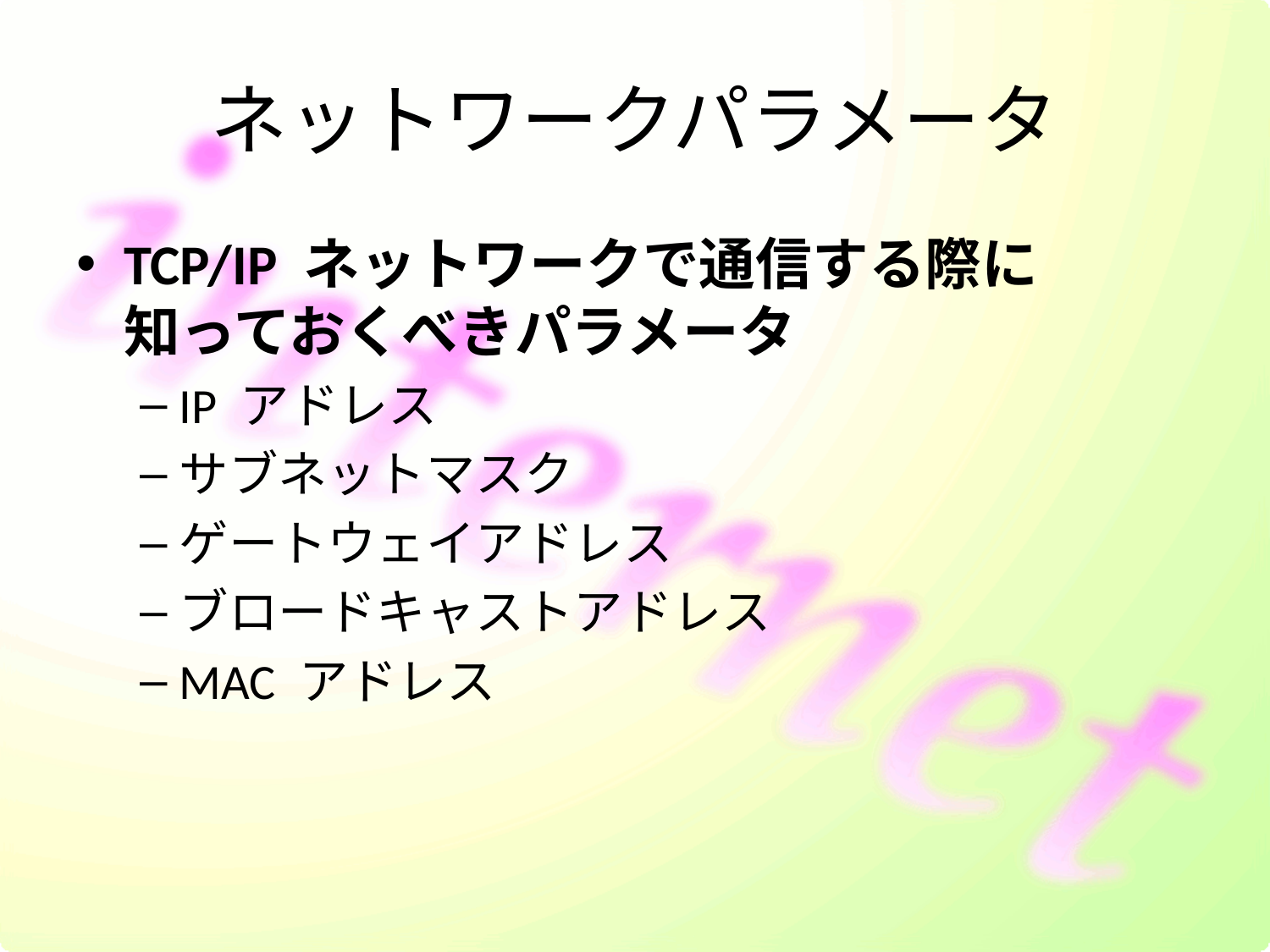

# ネットワークパラメータ
TCP/IP ネットワークで通信する際に
知っておくべきパラメータ
IP アドレス
サブネットマスク
ゲートウェイアドレス
ブロードキャストアドレス
MAC アドレス